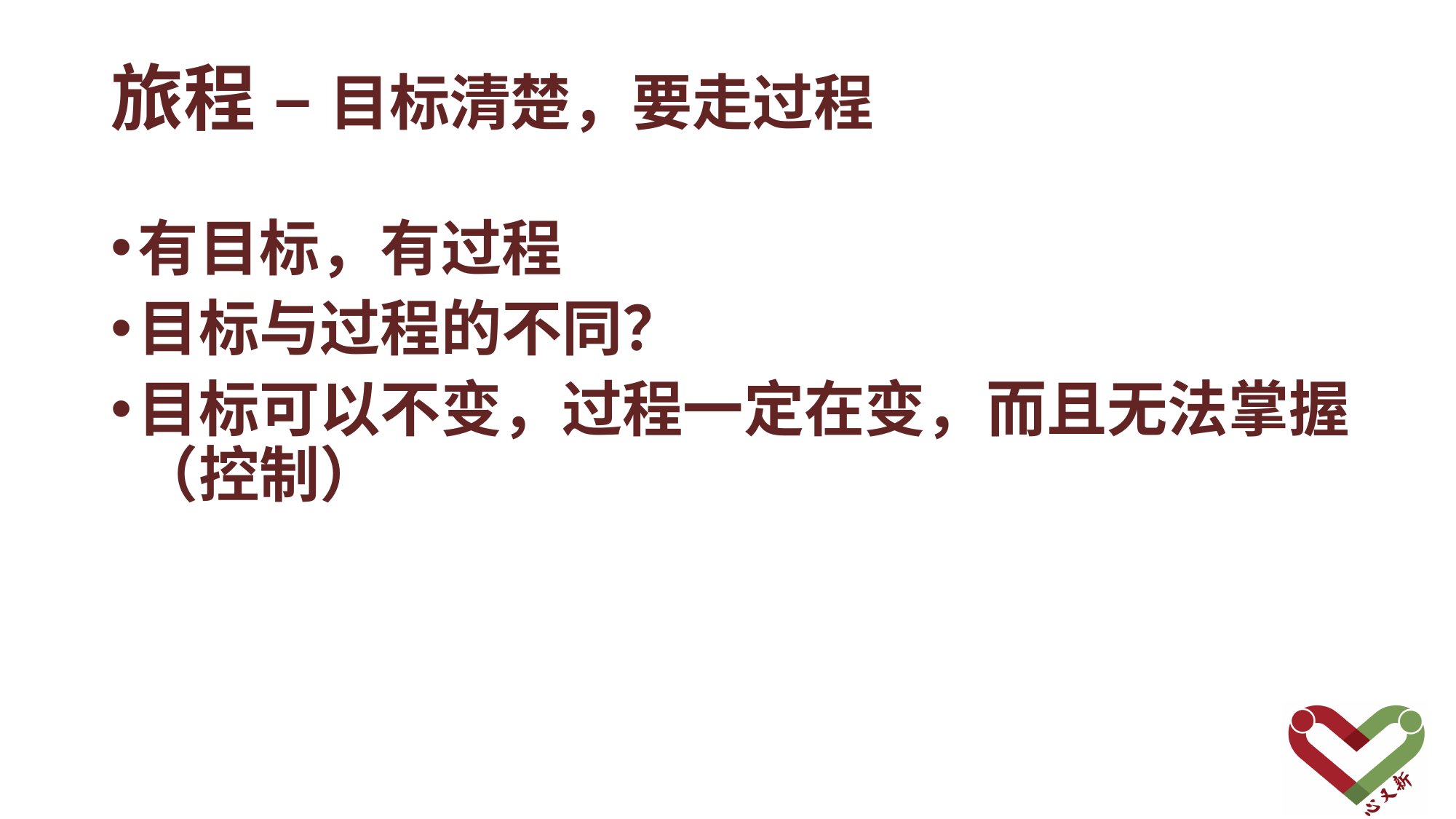

# 旅程 – 目标清楚，要走过程
有目标，有过程
目标与过程的不同？
目标可以不变，过程一定在变，而且无法掌握（控制）